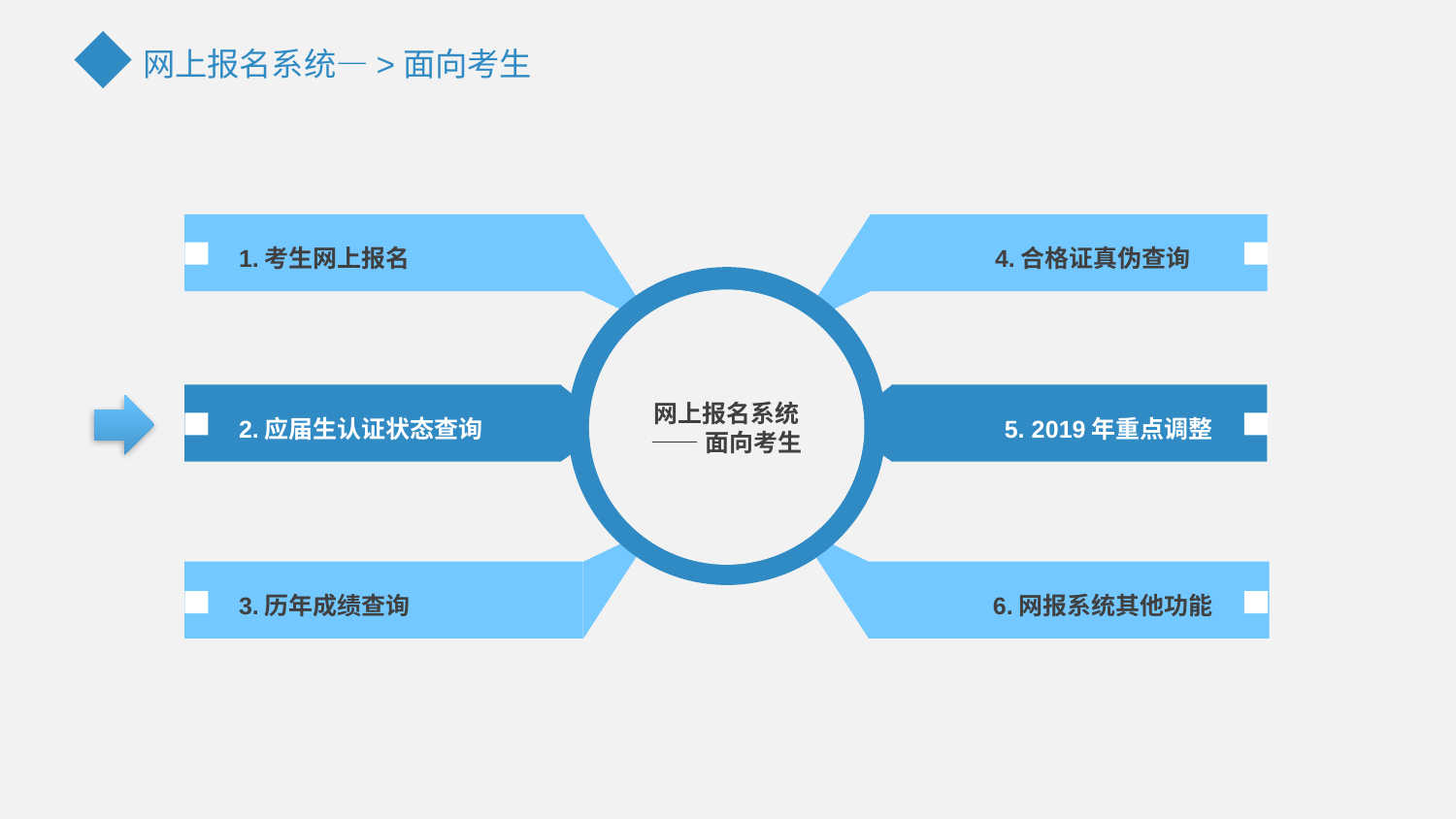

网上报名系统—>面向考生

1.考生网上报名
4.合格证真伪查询

网上报名系统
——面向考生

2.应届生认证状态查询
5. 2019年重点调整

3.历年成绩查询
6.网报系统其他功能